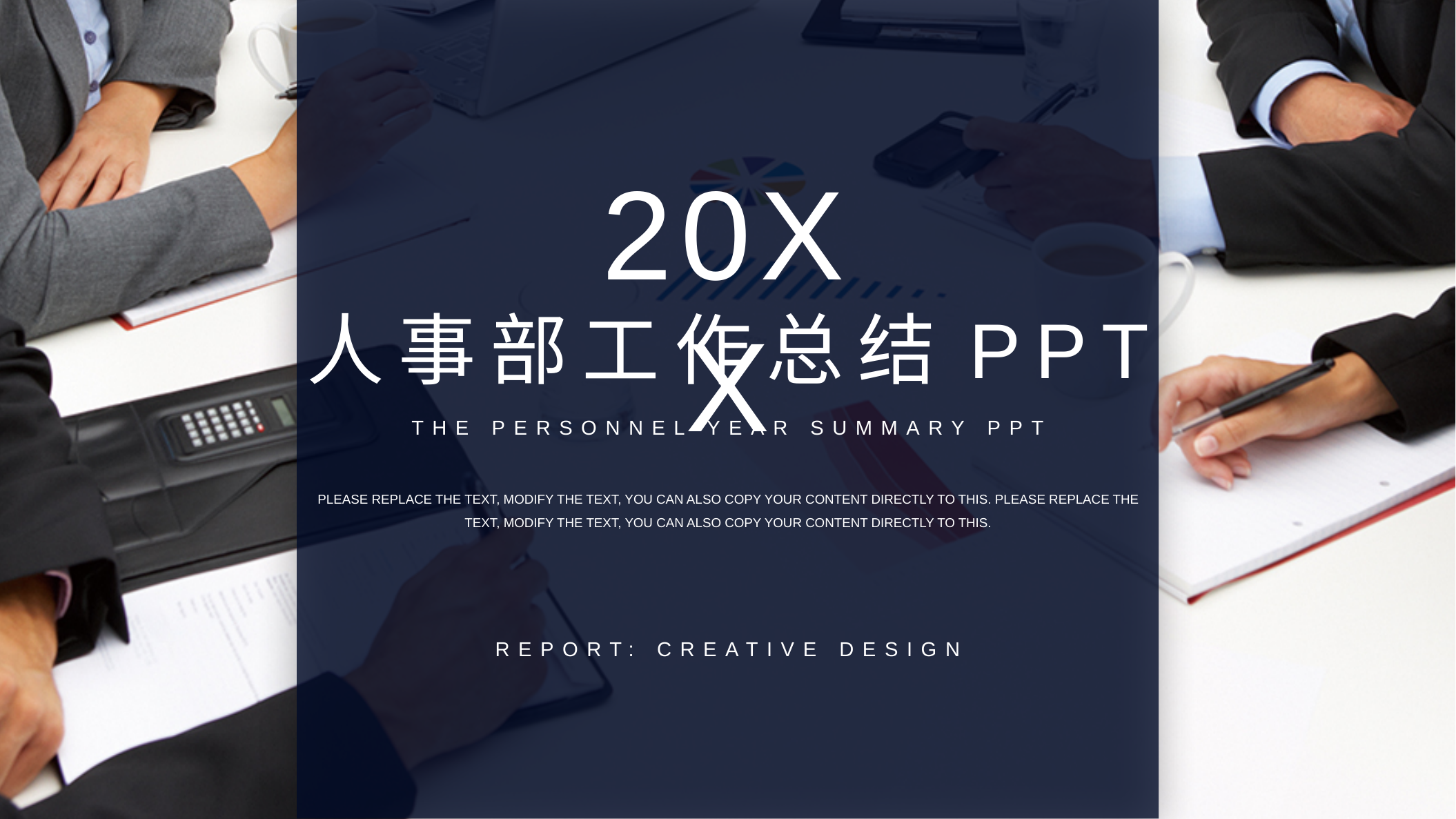

20XX
人事部工作总结PPT
THE PERSONNEL YEAR SUMMARY PPT
PLEASE REPLACE THE TEXT, MODIFY THE TEXT, YOU CAN ALSO COPY YOUR CONTENT DIRECTLY TO THIS. PLEASE REPLACE THE TEXT, MODIFY THE TEXT, YOU CAN ALSO COPY YOUR CONTENT DIRECTLY TO THIS.
REPORT: CREATIVE DESIGN